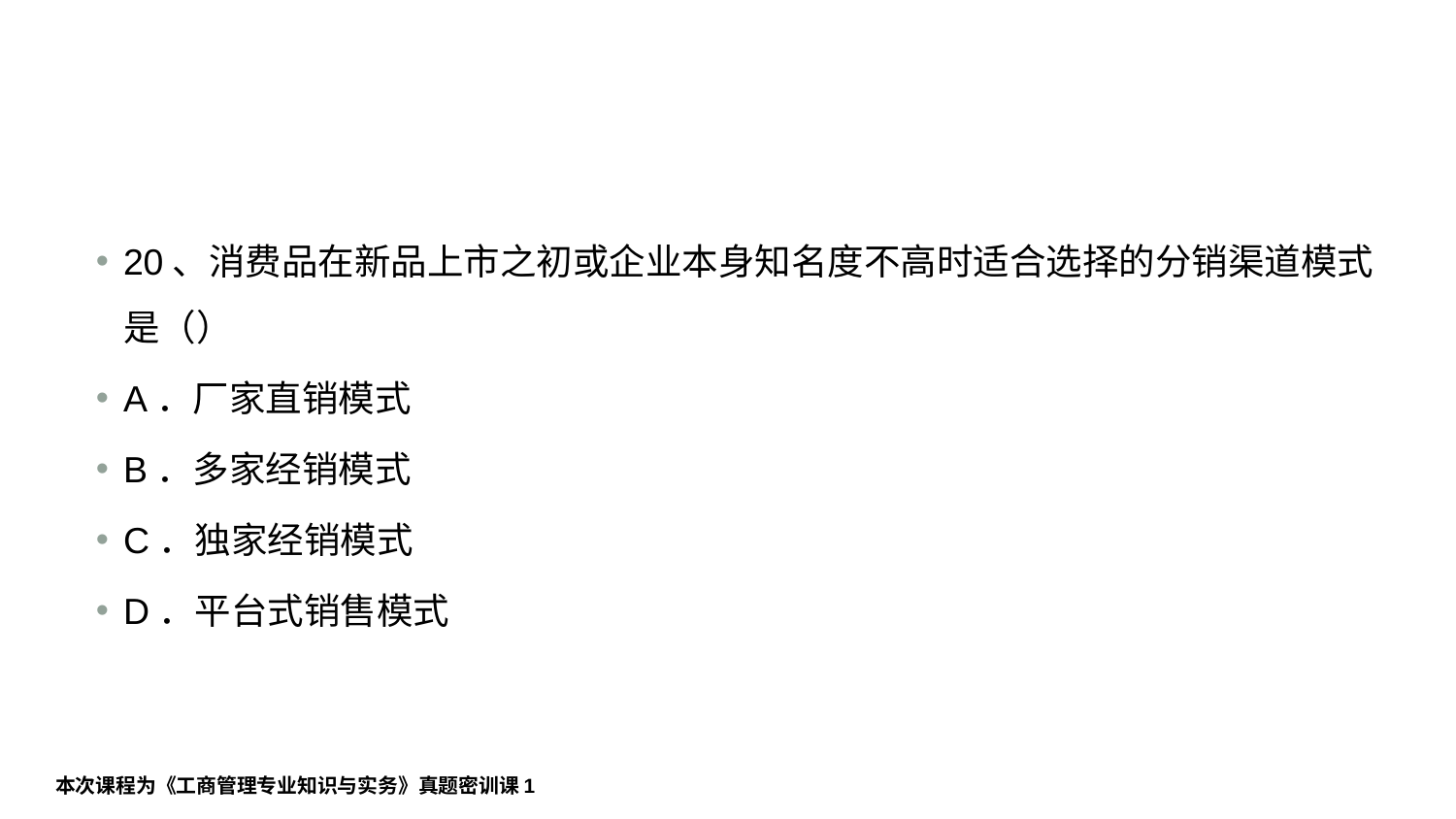

20、消费品在新品上市之初或企业本身知名度不高时适合选择的分销渠道模式是（）
A．厂家直销模式
B．多家经销模式
C．独家经销模式
D．平台式销售模式